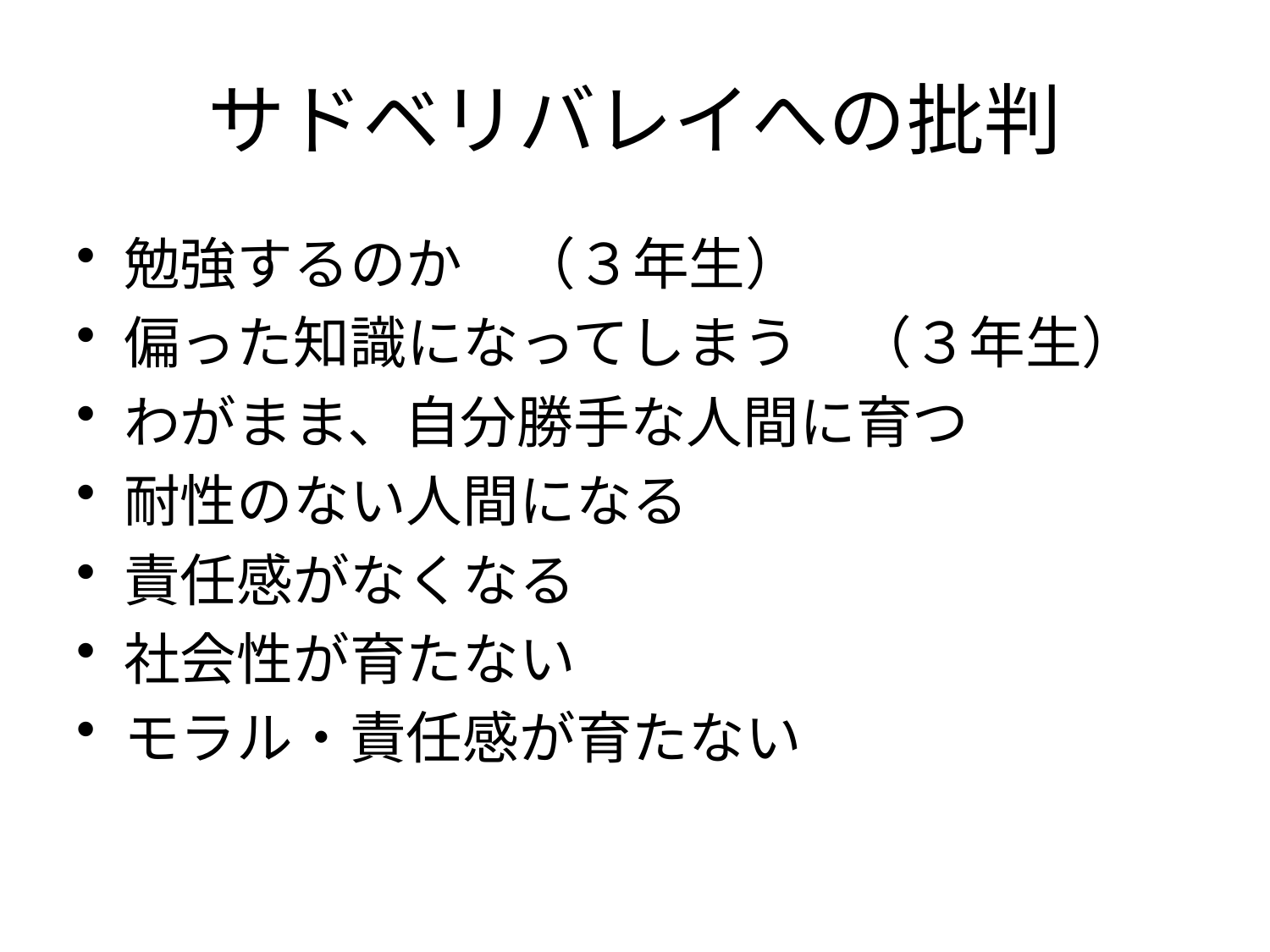

# サドベリバレイへの批判
勉強するのか　（３年生）
偏った知識になってしまう　（３年生）
わがまま、自分勝手な人間に育つ
耐性のない人間になる
責任感がなくなる
社会性が育たない
モラル・責任感が育たない